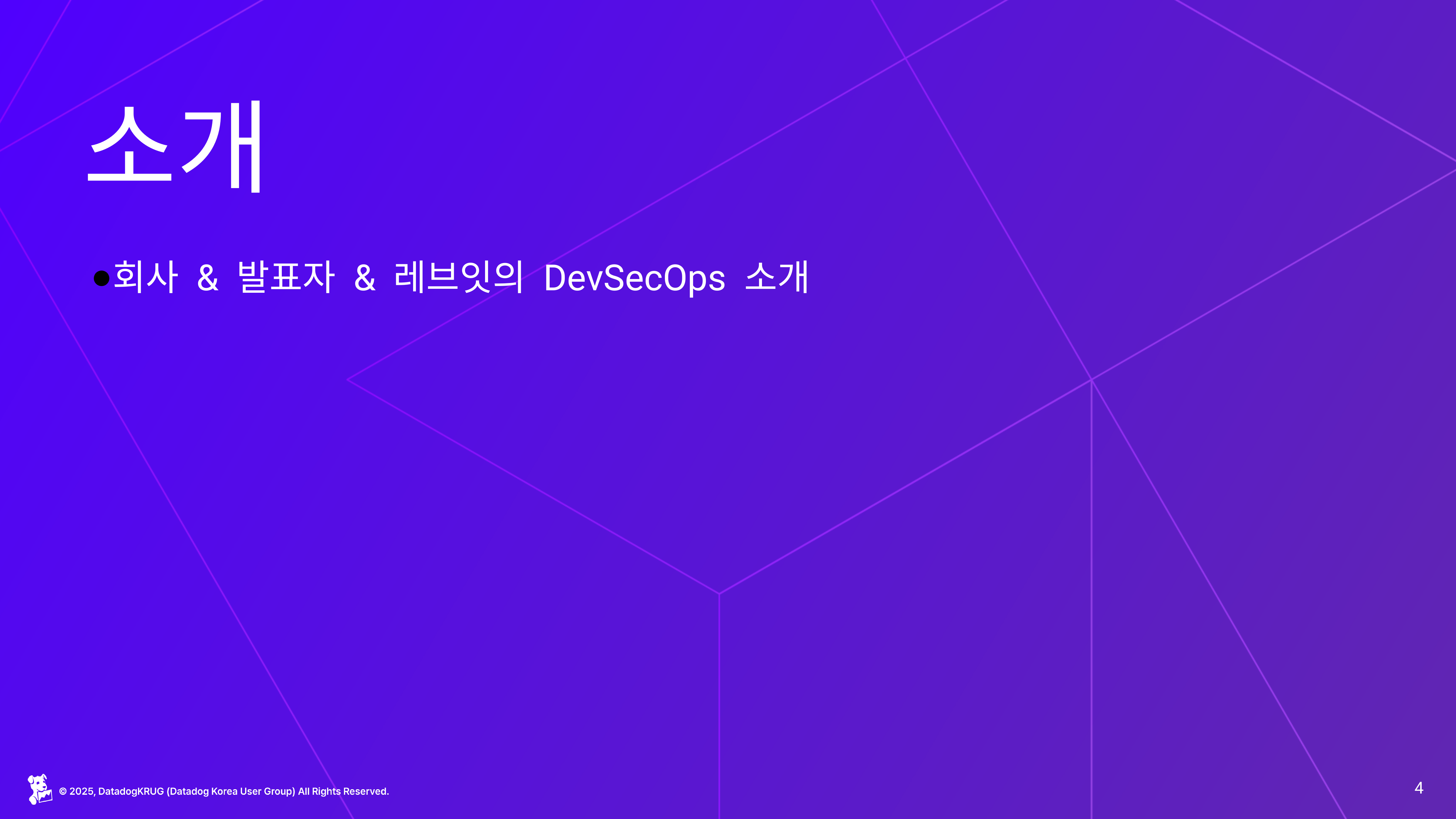

# 소개
회사 & 발표자 & 레브잇의 DevSecOps 소개

4